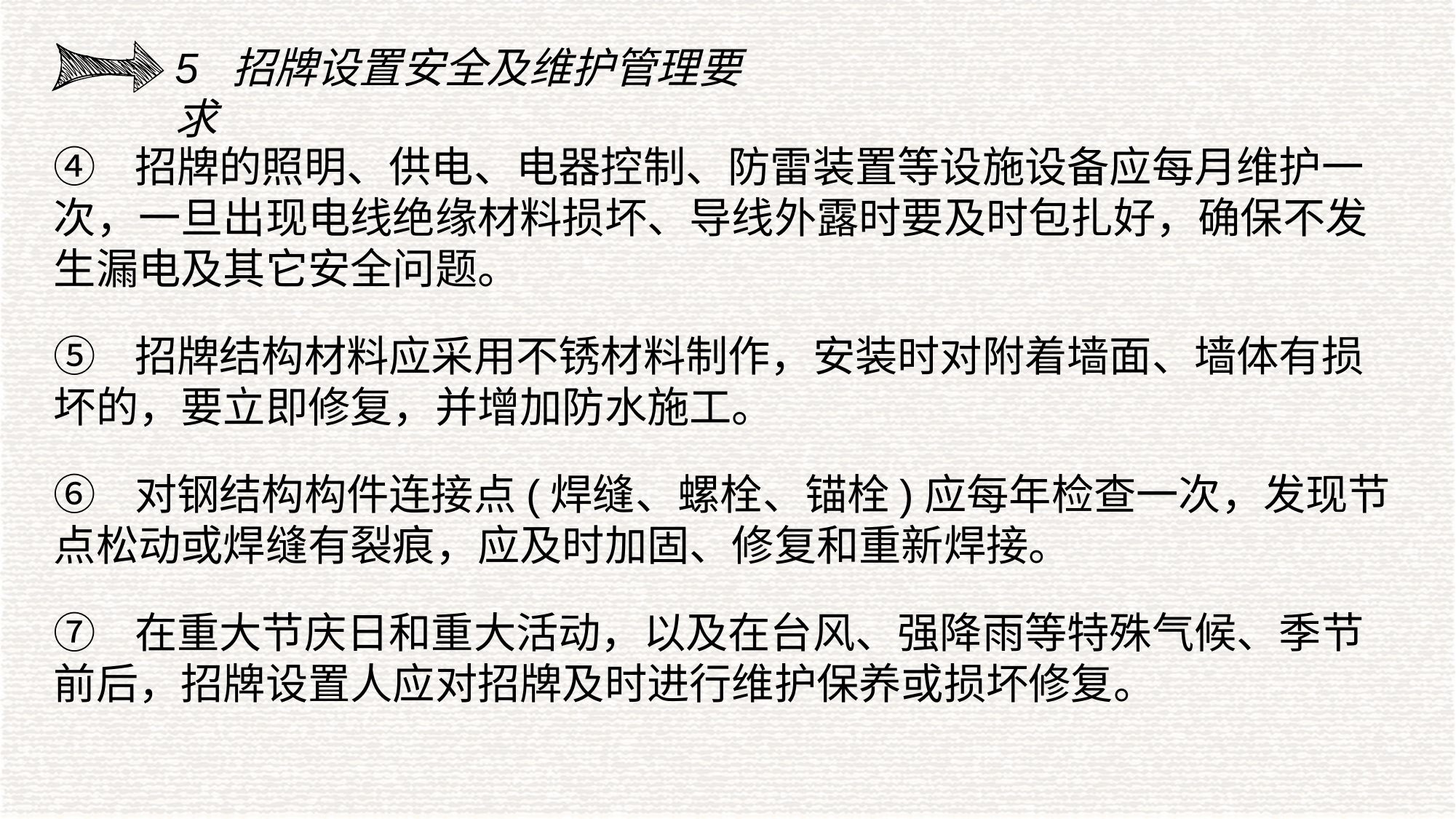

5  招牌设置安全及维护管理要求

④   招牌的照明、供电、电器控制、防雷装置等设施设备应每月维护一次，一旦出现电线绝缘材料损坏、导线外露时要及时包扎好，确保不发生漏电及其它安全问题。
⑤   招牌结构材料应采用不锈材料制作，安装时对附着墙面、墙体有损坏的，要立即修复，并增加防水施工。
⑥   对钢结构构件连接点(焊缝、螺栓、锚栓)应每年检查一次，发现节点松动或焊缝有裂痕，应及时加固、修复和重新焊接。
⑦   在重大节庆日和重大活动，以及在台风、强降雨等特殊气候、季节前后，招牌设置人应对招牌及时进行维护保养或损坏修复。